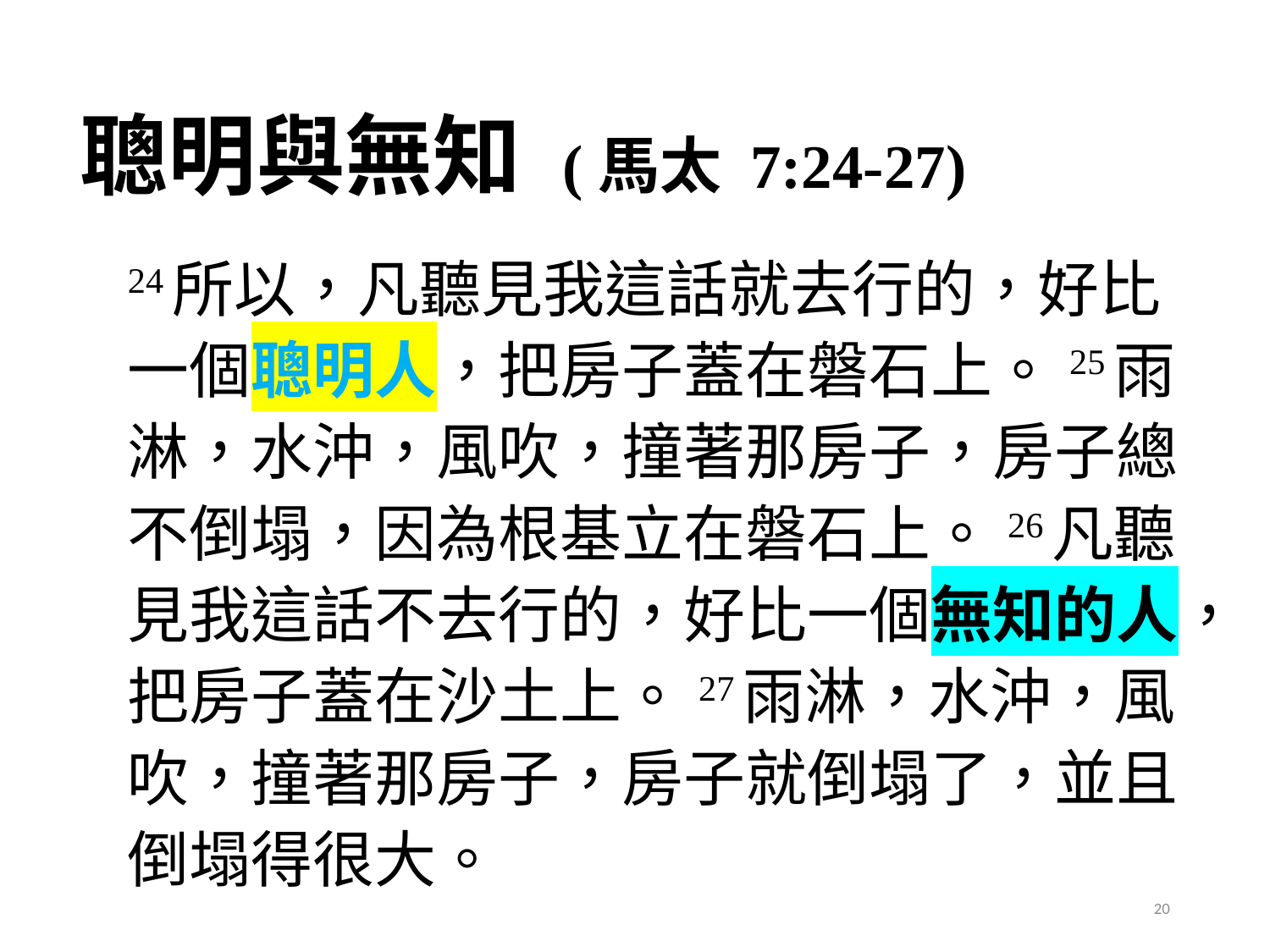

# 聰明與無知 (馬太 7:24-27)
24所以，凡聽見我這話就去行的，好比一個聰明人，把房子蓋在磐石上。25雨淋，水沖，風吹，撞著那房子，房子總不倒塌，因為根基立在磐石上。26凡聽見我這話不去行的，好比一個無知的人，把房子蓋在沙土上。27雨淋，水沖，風吹，撞著那房子，房子就倒塌了，並且倒塌得很大。
20